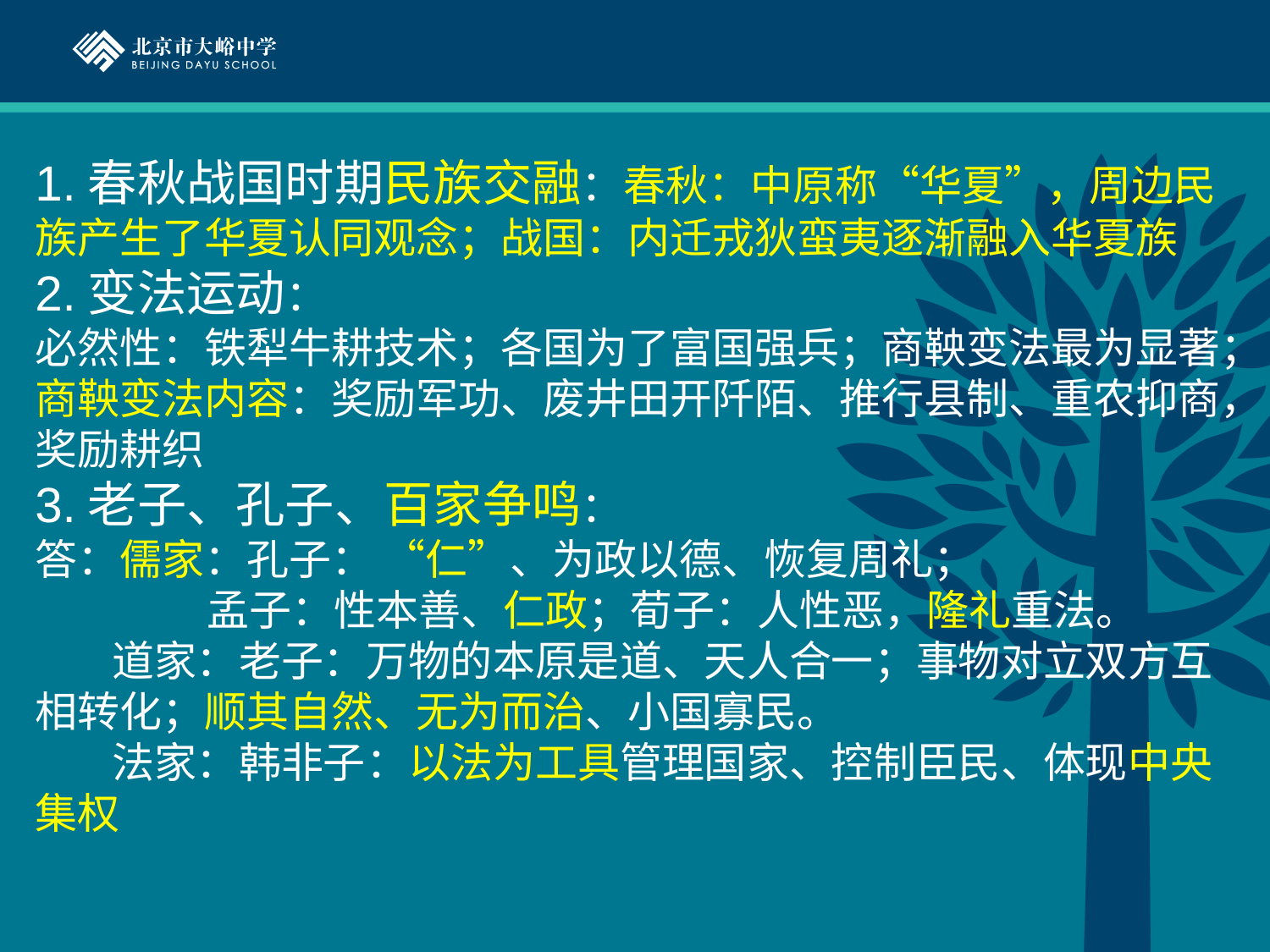

1.春秋战国时期民族交融：春秋：中原称“华夏”，周边民族产生了华夏认同观念；战国：内迁戎狄蛮夷逐渐融入华夏族
2.变法运动：
必然性：铁犁牛耕技术；各国为了富国强兵；商鞅变法最为显著；
商鞅变法内容：奖励军功、废井田开阡陌、推行县制、重农抑商，奖励耕织
3.老子、孔子、百家争鸣：
答：儒家：孔子： “仁”、为政以德、恢复周礼；
                 孟子：性本善、仁政；荀子：人性恶，隆礼重法。
       道家：老子：万物的本原是道、天人合一；事物对立双方互相转化；顺其自然、无为而治、小国寡民。
       法家：韩非子：以法为工具管理国家、控制臣民、体现中央集权